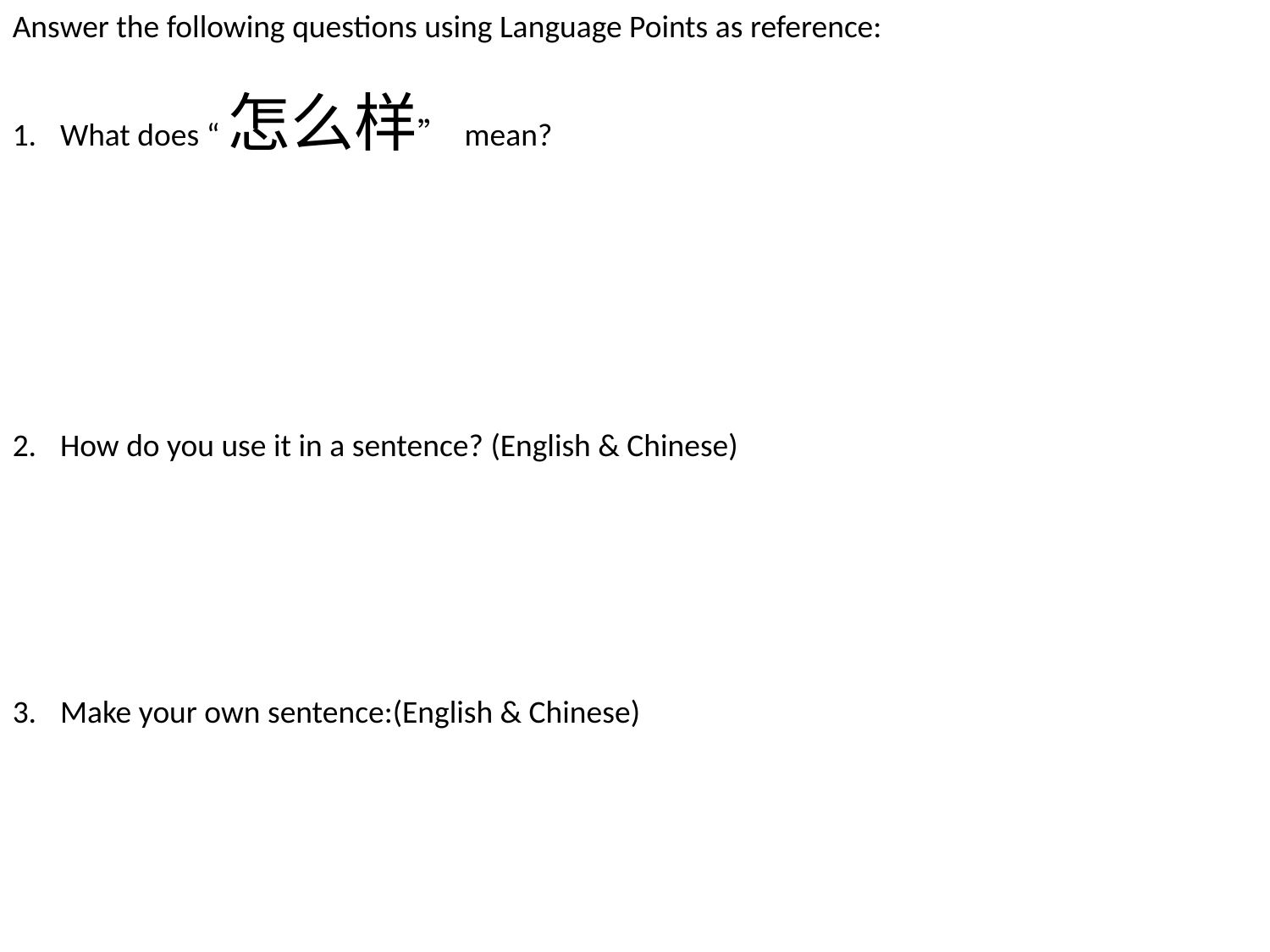

Answer the following questions using Language Points as reference:

What does “怎么样” mean?

How do you use it in a sentence? (English & Chinese)

Make your own sentence:(English & Chinese)